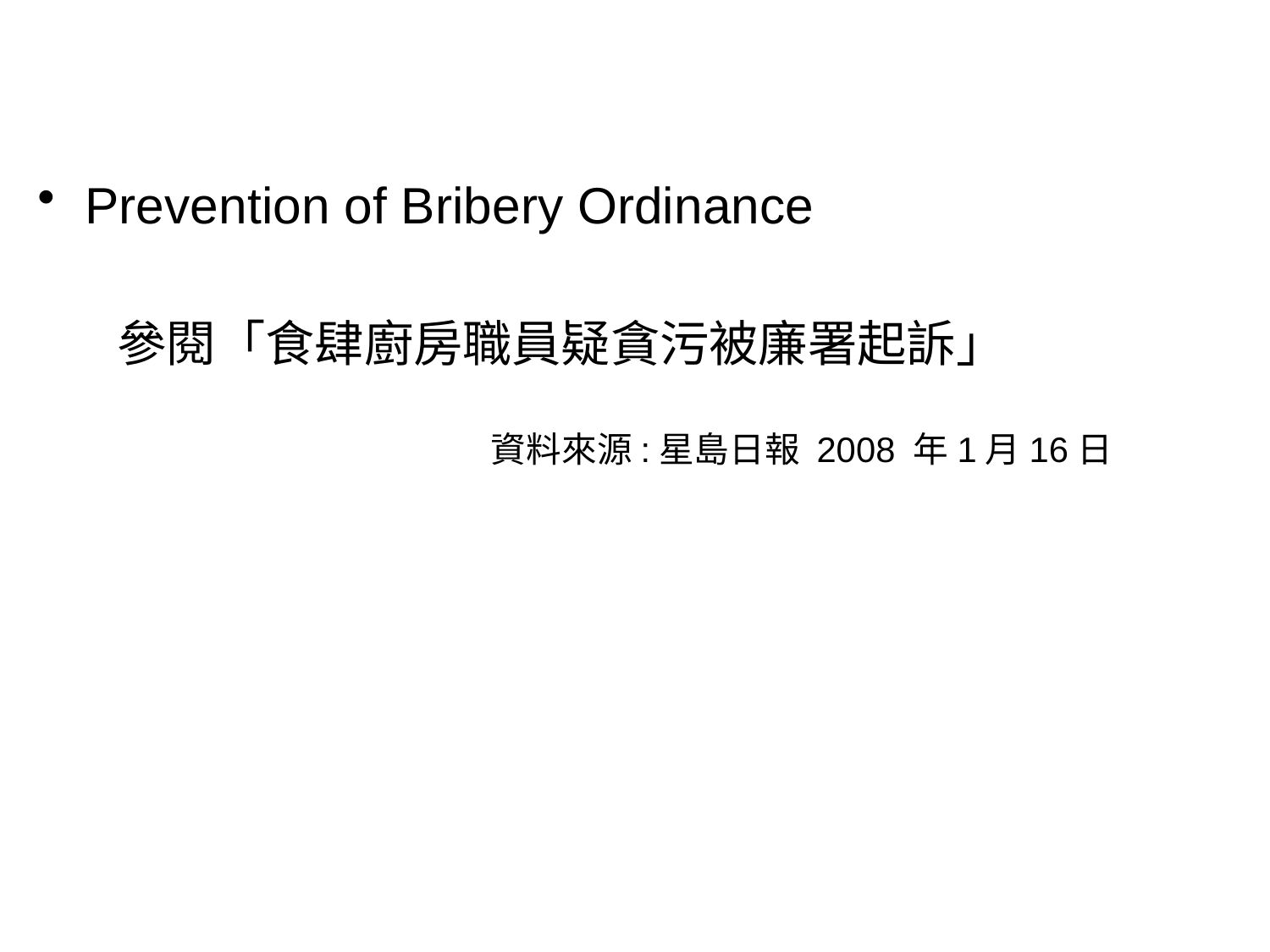

#
Prevention of Bribery Ordinance
參閱「食肆廚房職員疑貪污被廉署起訴」

資料來源:星島日報 2008 年1月16日